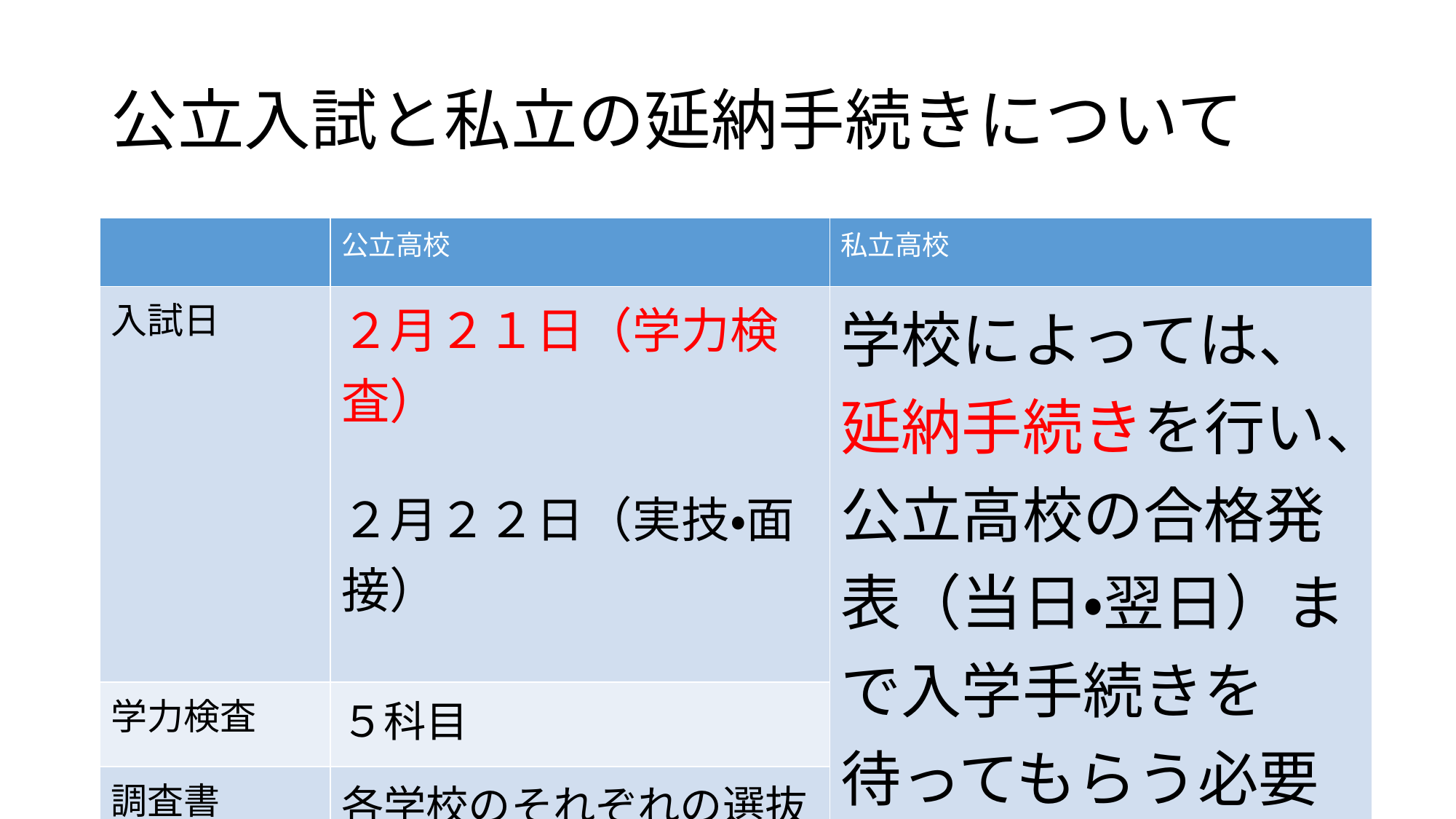

# 公立入試と私立の延納手続きについて
|  | 公立高校 | 私立高校 |
| --- | --- | --- |
| 入試日 | ２月２１日（学力検査） ２月２２日（実技・面接） | 学校によっては、 延納手続きを行い、公立高校の合格発表（当日・翌日）まで入学手続きを待ってもらう必要がある |
| 学力検査 | ５科目 |  |
| 調査書 | 各学校のそれぞれの選抜基準によって点数化される。 |  |